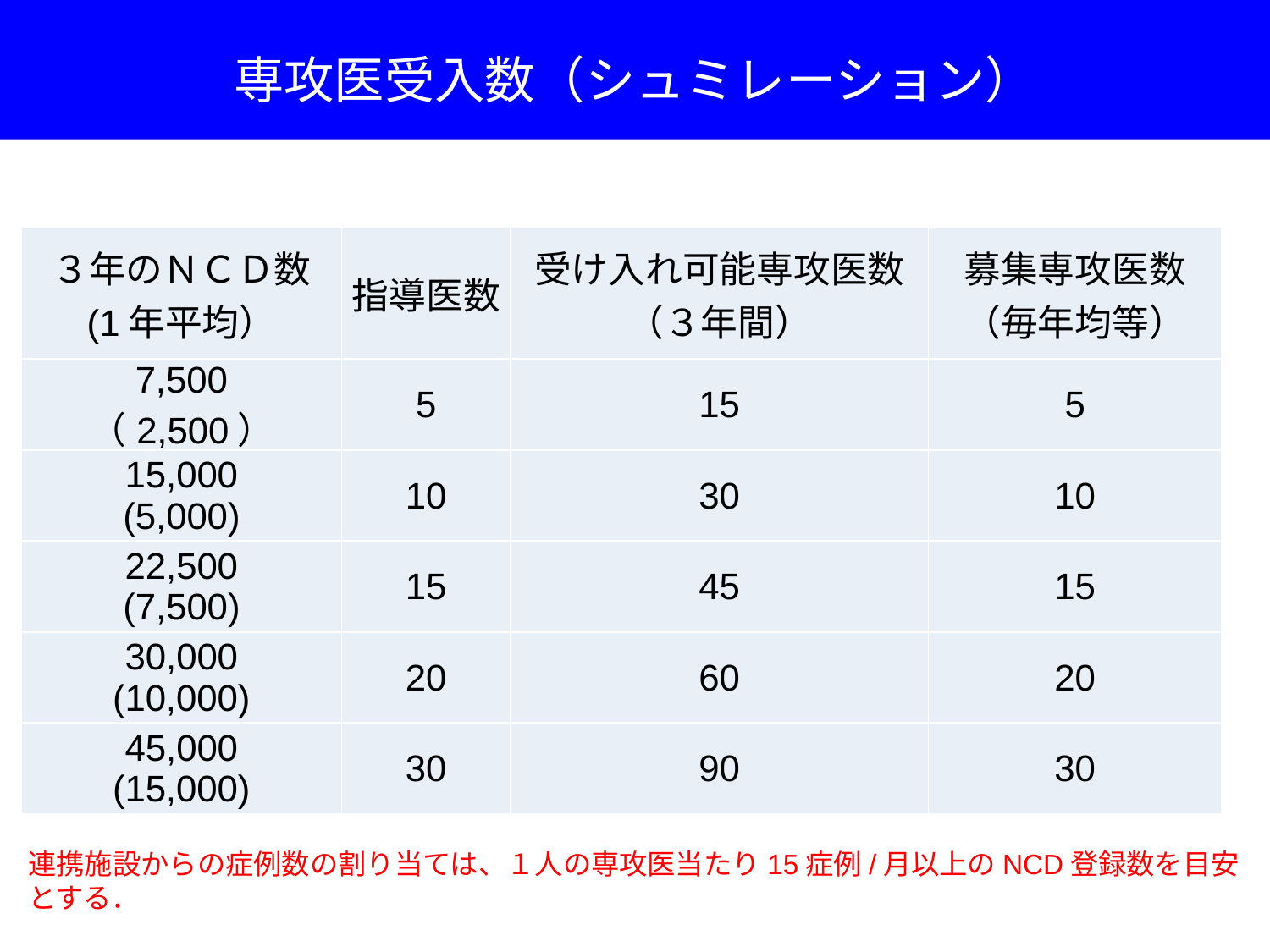

専攻医受入数（シュミレーション）
| ３年のＮＣＤ数 (1年平均） | 指導医数 | 受け入れ可能専攻医数 （３年間） | 募集専攻医数 （毎年均等） |
| --- | --- | --- | --- |
| 7,500 （2,500） | 5 | 15 | 5 |
| 15,000 (5,000) | 10 | 30 | 10 |
| 22,500 (7,500) | 15 | 45 | 15 |
| 30,000 (10,000) | 20 | 60 | 20 |
| 45,000 (15,000) | 30 | 90 | 30 |
連携施設からの症例数の割り当ては、１人の専攻医当たり15症例/月以上のNCD登録数を目安とする．